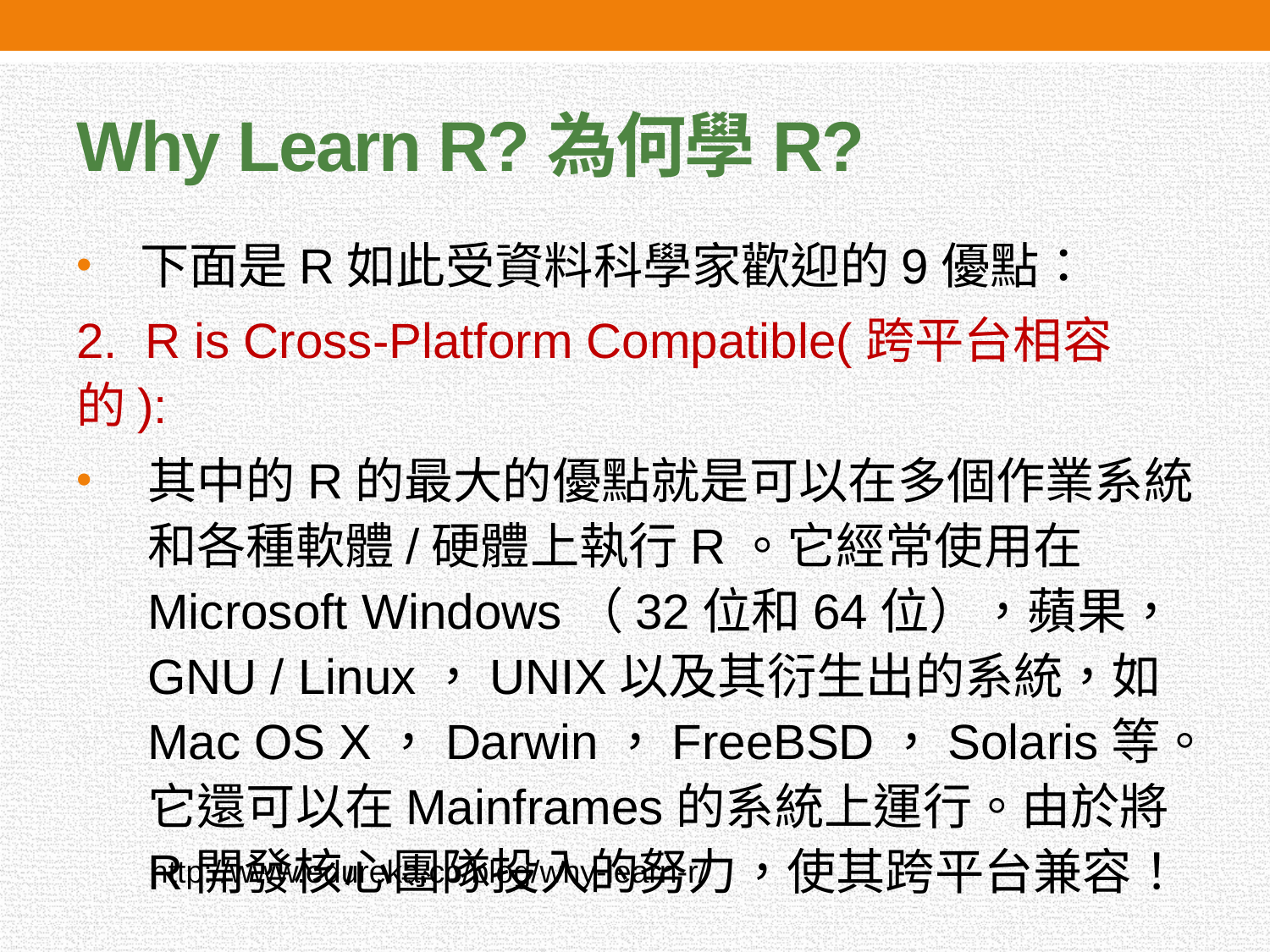

# Why Learn R?為何學R?
下面是R如此受資料科學家歡迎的9優點：
2.  R is Cross-Platform Compatible(跨平台相容的):
其中的R的最大的優點就是可以在多個作業系統和各種軟體/硬體上執行R。它經常使用在Microsoft Windows（32位和64位），蘋果，GNU / Linux，UNIX以及其衍生出的系統，如Mac OS X，Darwin，FreeBSD，Solaris等。它還可以在Mainframes的系統上運行。由於將R開發核心團隊投入的努力，使其跨平台兼容！
http://www.edureka.co/blog/why-learn-r/